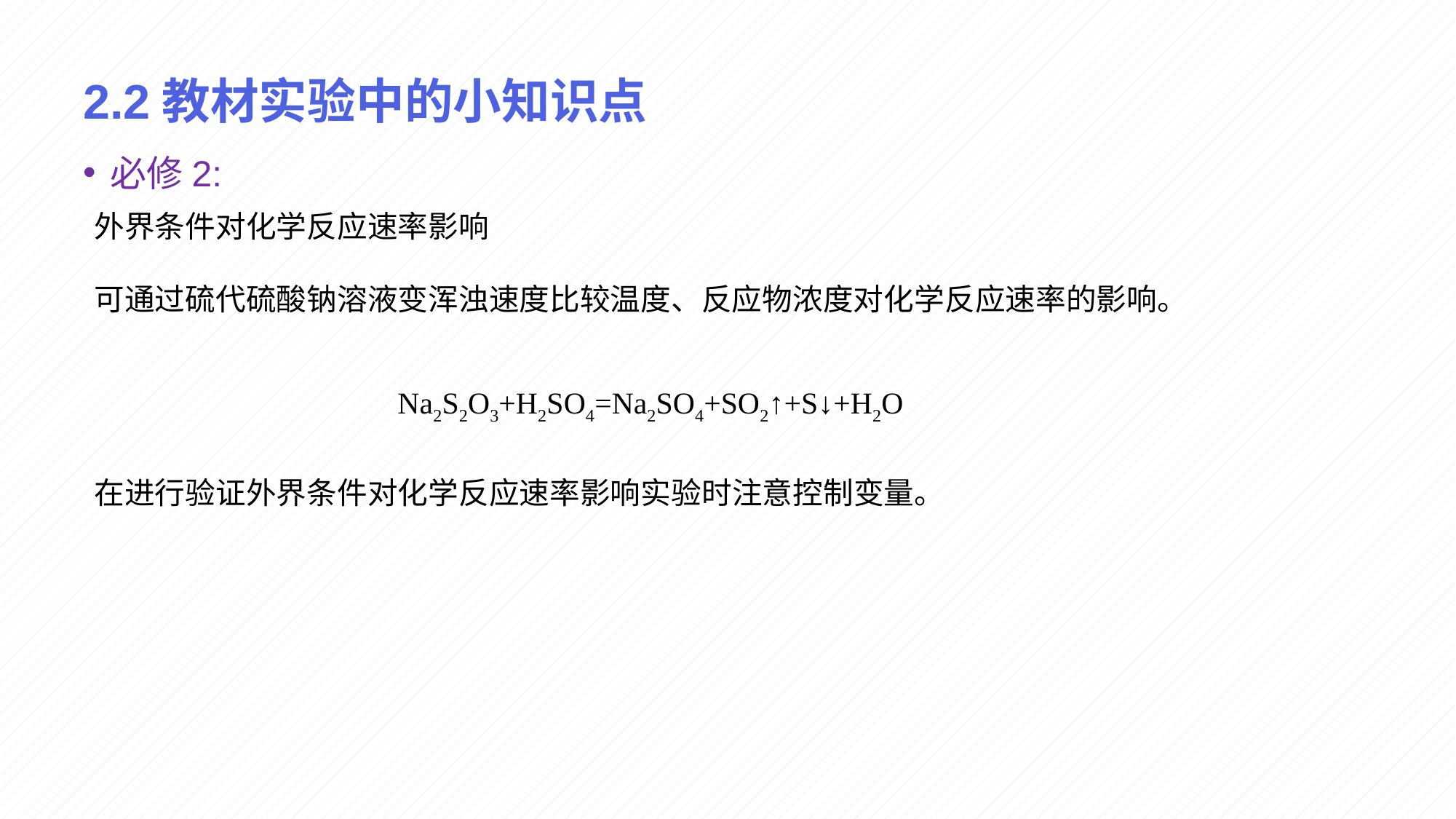

# 2.2教材实验中的小知识点
必修2:
外界条件对化学反应速率影响
可通过硫代硫酸钠溶液变浑浊速度比较温度、反应物浓度对化学反应速率的影响。
Na2S2O3+H2SO4=Na2SO4+SO2↑+S↓+H2O
在进行验证外界条件对化学反应速率影响实验时注意控制变量。